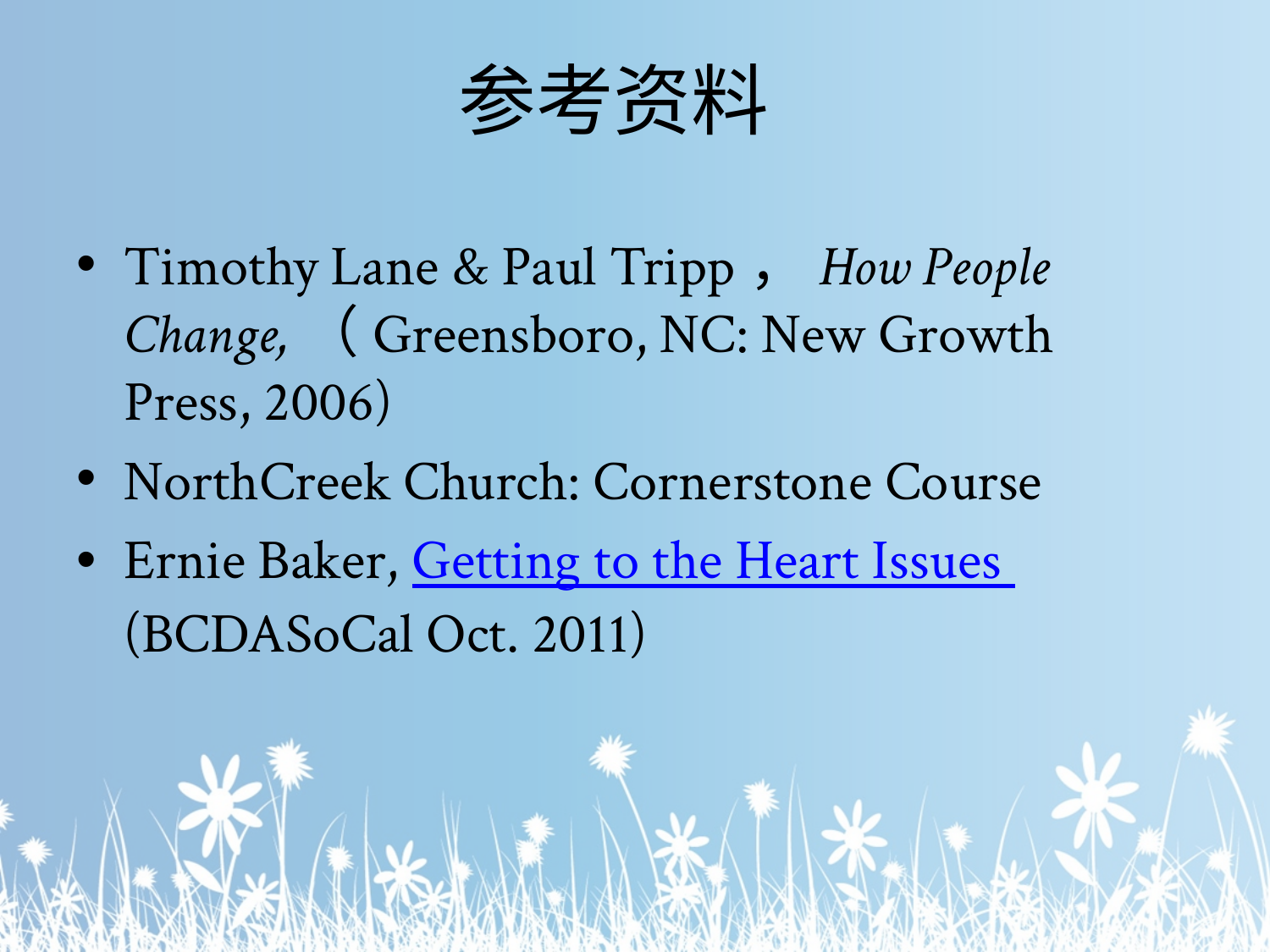

# 参考资料
Timothy Lane & Paul Tripp，How People Change,（Greensboro, NC: New Growth Press, 2006)
NorthCreek Church: Cornerstone Course
Ernie Baker, Getting to the Heart Issues (BCDASoCal Oct. 2011)